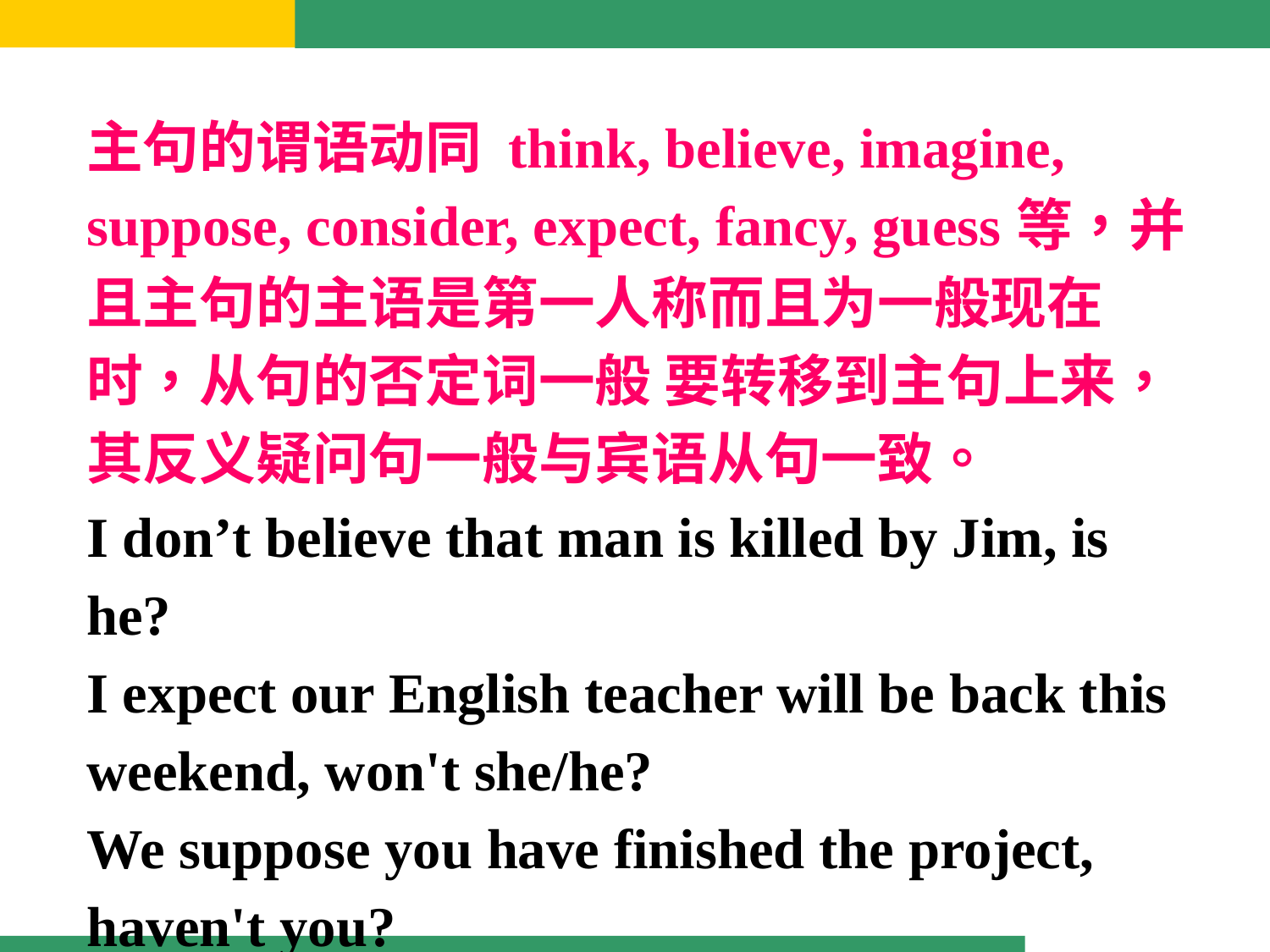

主句的谓语动同 think, believe, imagine, suppose, consider, expect, fancy, guess等，并且主句的主语是第一人称而且为一般现在时，从句的否定词一般 要转移到主句上来，其反义疑问句一般与宾语从句一致。
I don’t believe that man is killed by Jim, is he?
I expect our English teacher will be back this weekend, won't she/he?
We suppose you have finished the project, haven't you?